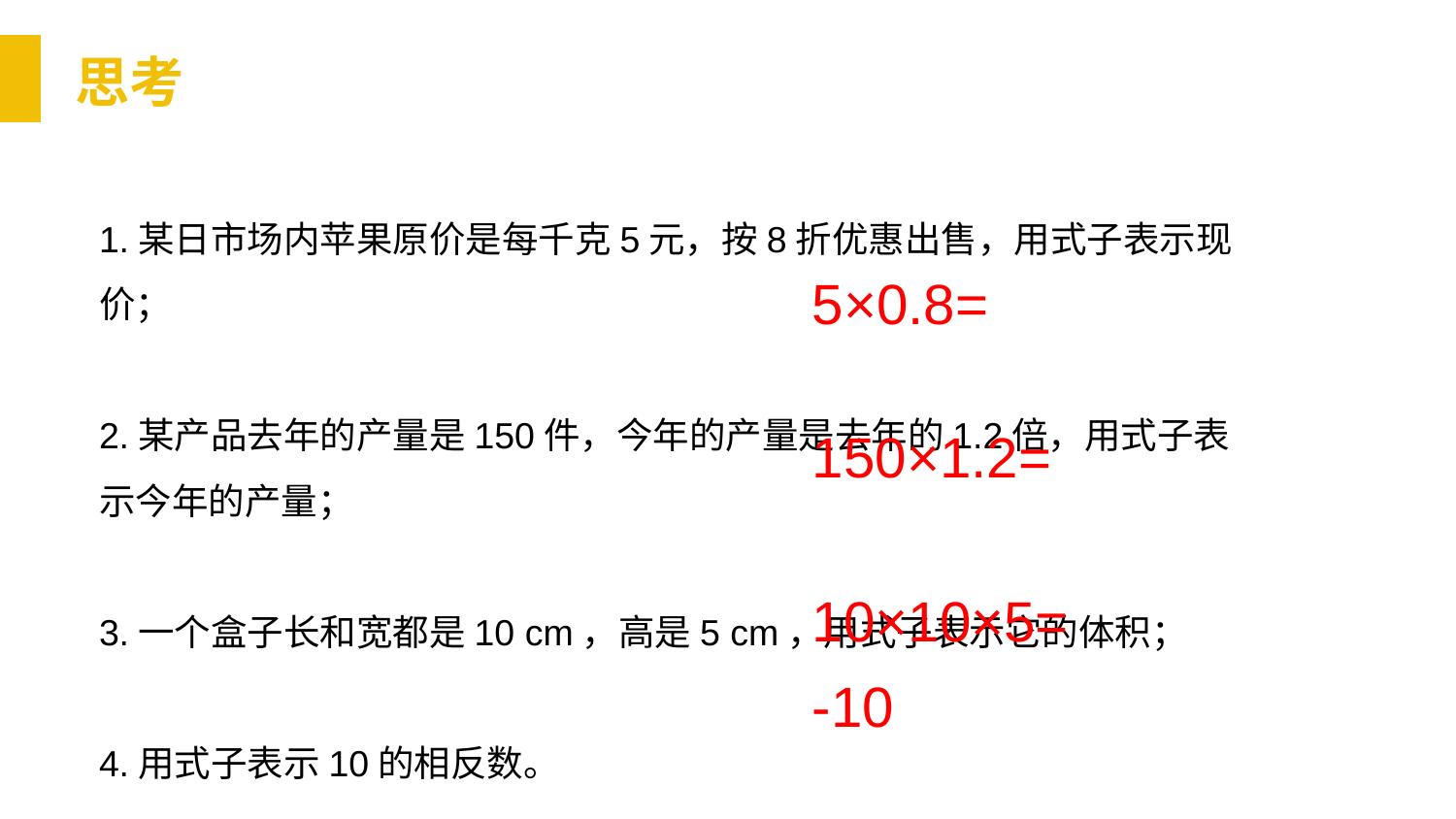

思考
1.某日市场内苹果原价是每千克5元，按8折优惠出售，用式子表示现价；

2.某产品去年的产量是150件，今年的产量是去年的1.2倍，用式子表示今年的产量；

3.一个盒子长和宽都是10 cm，高是5 cm，用式子表示它的体积；

4.用式子表示10的相反数。
5×0.8=
150×1.2=
10×10×5=
-10